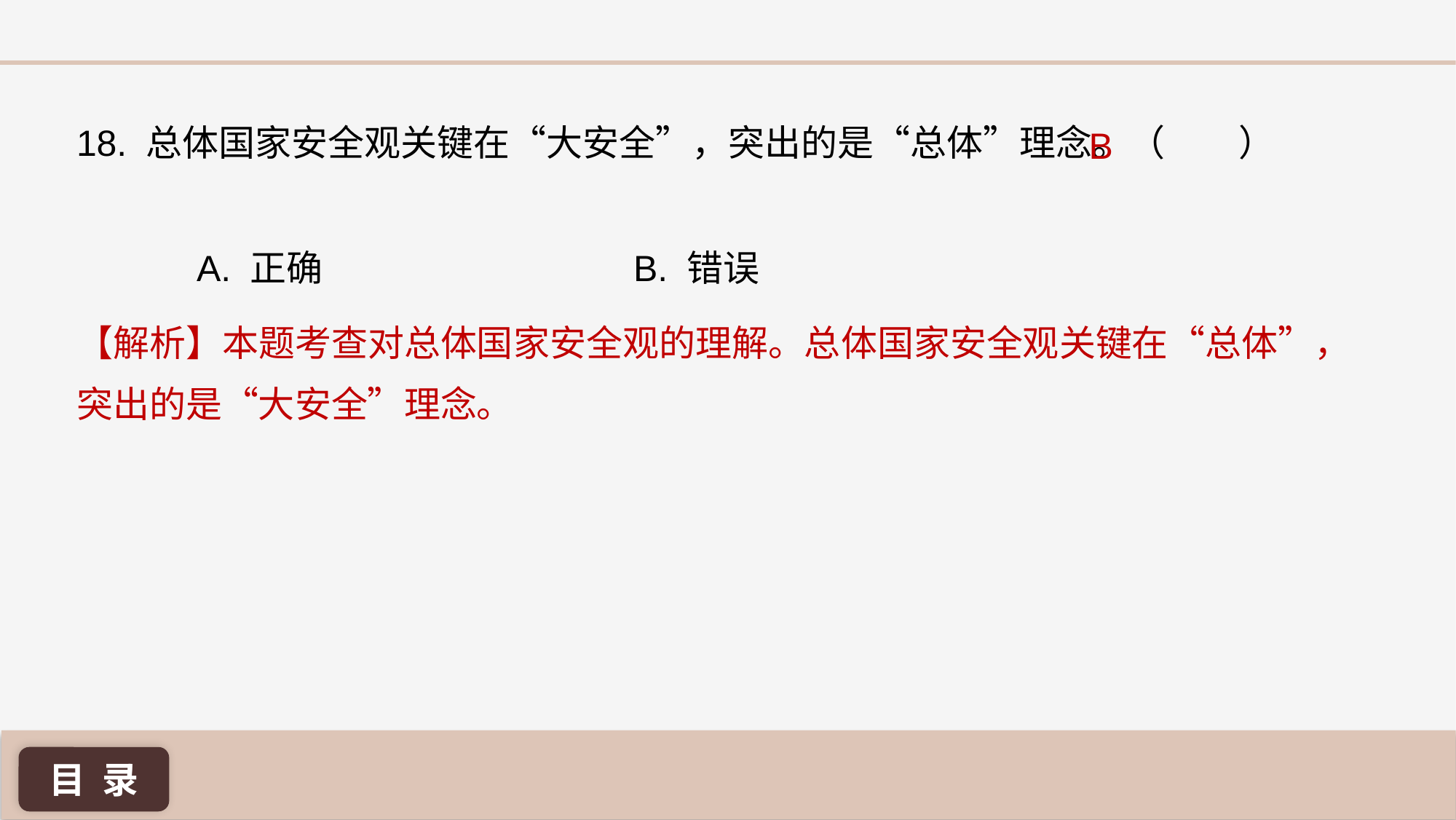

B
18. 总体国家安全观关键在“大安全”，突出的是“总体”理念。（         ）
A. 正确 			B. 错误
【解析】本题考查对总体国家安全观的理解。总体国家安全观关键在“总体”，突出的是“大安全”理念。